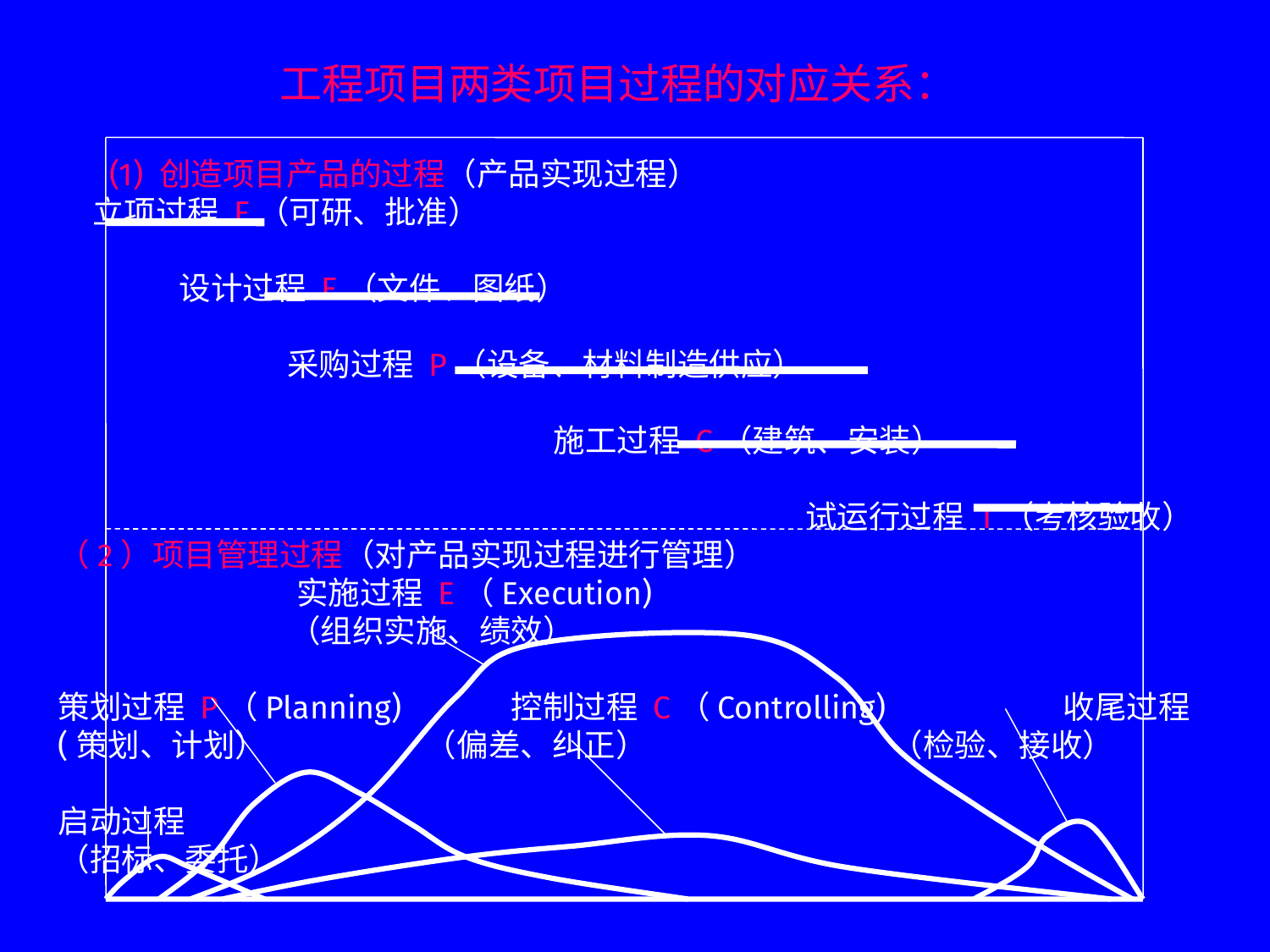

工程项目两类项目过程的对应关系：

  (1) 创造项目产品的过程（产品实现过程）
立项过程 F（可研、批准）

           设计过程 E（文件、图纸）

                          采购过程 P（设备、材料制造供应）

                                                               施工过程 C（建筑、安装）

                                                                                                  试运行过程 T（考核验收）

（2）项目管理过程（对产品实现过程进行管理）
                                实施过程 E（Execution)
                               （组织实施、绩效）

策划过程 P（Planning)            控制过程 C（Controlling)                    收尾过程
(策划、计划）                      （偏差、纠正）                                  （检验、接收）

启动过程
（招标、委托）